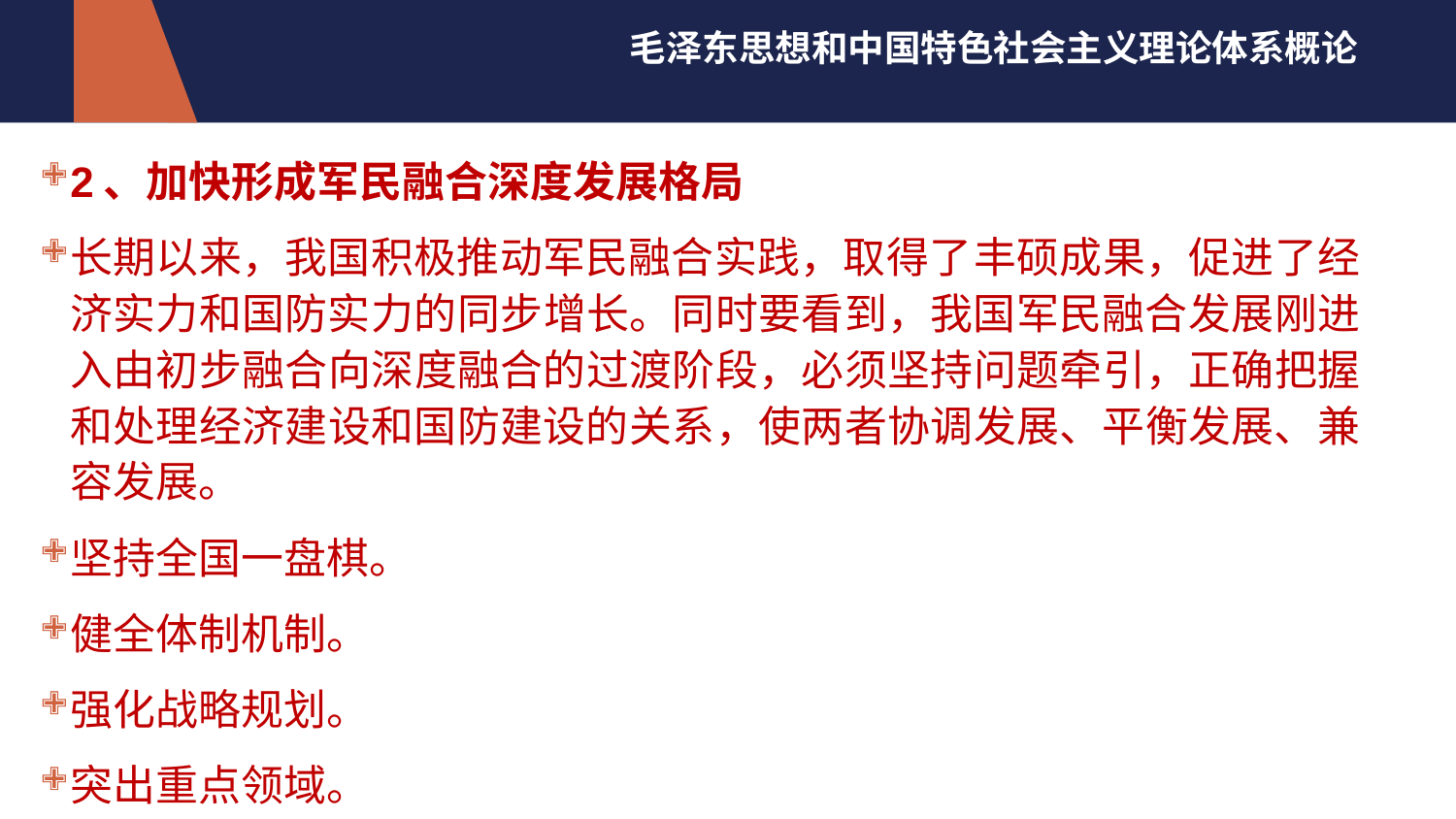

2、加快形成军民融合深度发展格局
长期以来，我国积极推动军民融合实践，取得了丰硕成果，促进了经济实力和国防实力的同步增长。同时要看到，我国军民融合发展刚进入由初步融合向深度融合的过渡阶段，必须坚持问题牵引，正确把握和处理经济建设和国防建设的关系，使两者协调发展、平衡发展、兼容发展。
坚持全国一盘棋。
健全体制机制。
强化战略规划。
突出重点领域。